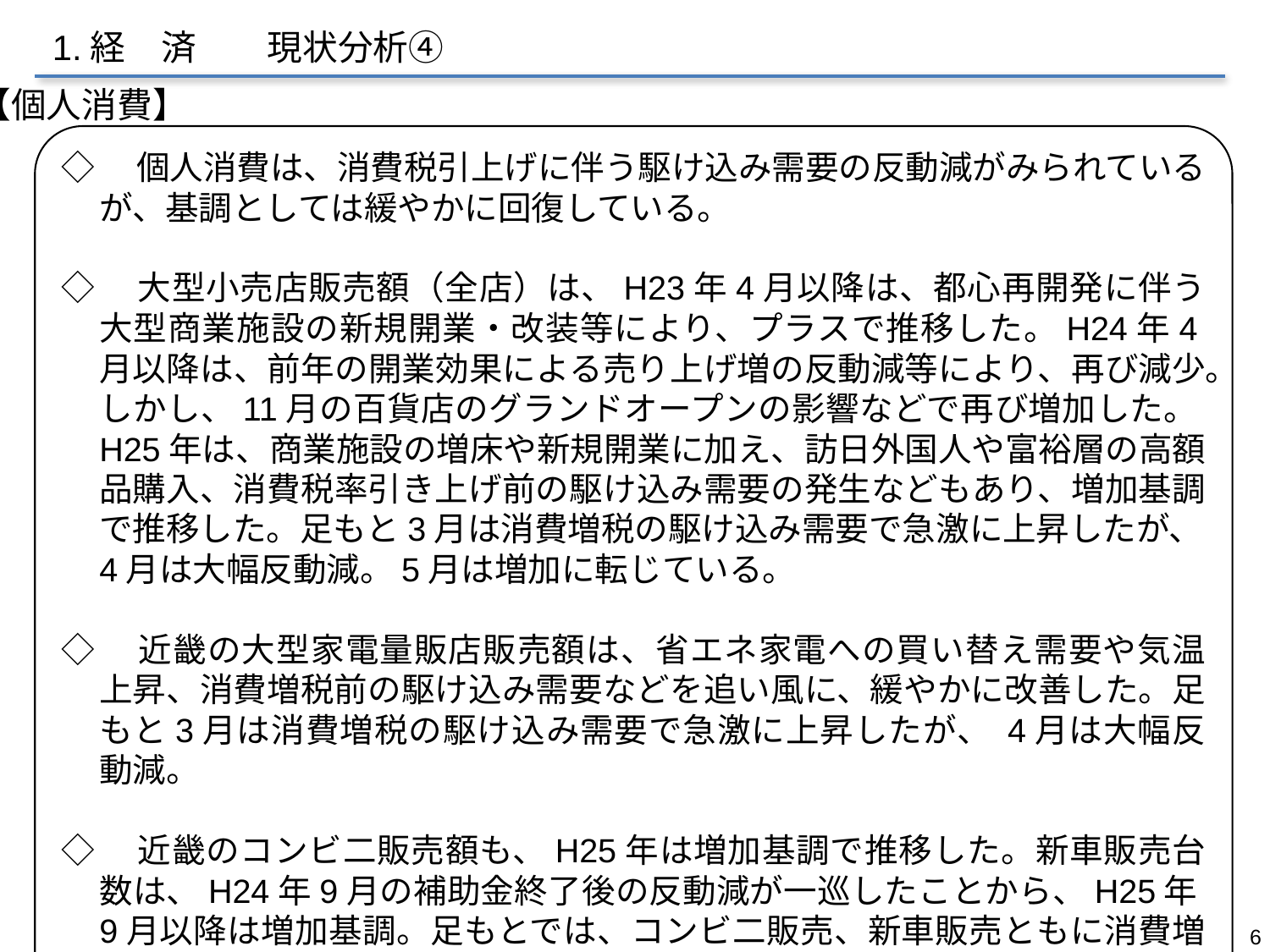

1.経　済　　現状分析④
【個人消費】
◇　個人消費は、消費税引上げに伴う駆け込み需要の反動減がみられているが、基調としては緩やかに回復している。

◇　大型小売店販売額（全店）は、H23年4月以降は、都心再開発に伴う大型商業施設の新規開業・改装等により、プラスで推移した。H24年4月以降は、前年の開業効果による売り上げ増の反動減等により、再び減少。しかし、11月の百貨店のグランドオープンの影響などで再び増加した。H25年は、商業施設の増床や新規開業に加え、訪日外国人や富裕層の高額品購入、消費税率引き上げ前の駆け込み需要の発生などもあり、増加基調で推移した。足もと3月は消費増税の駆け込み需要で急激に上昇したが、4月は大幅反動減。5月は増加に転じている。

◇　近畿の大型家電量販店販売額は、省エネ家電への買い替え需要や気温上昇、消費増税前の駆け込み需要などを追い風に、緩やかに改善した。足もと3月は消費増税の駆け込み需要で急激に上昇したが、 4月は大幅反動減。

◇　近畿のコンビ二販売額も、H25年は増加基調で推移した。新車販売台数は、H24年9月の補助金終了後の反動減が一巡したことから、H25年9月以降は増加基調。足もとでは、コンビ二販売、新車販売ともに消費増税による駆け込み需要と反動減がみられる。
6